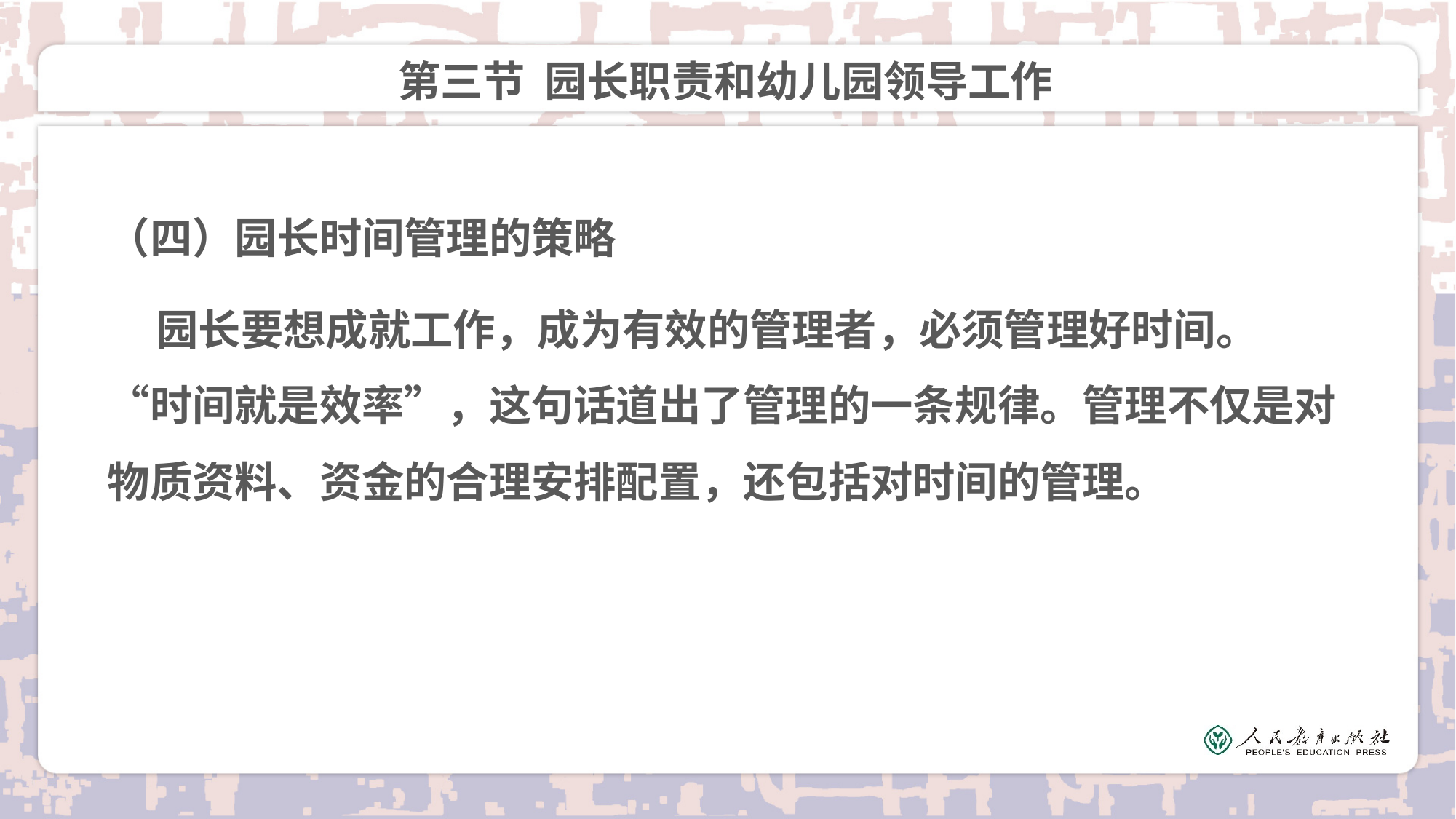

# 第三节  园长职责和幼儿园领导工作
（四）园长时间管理的策略
    园长要想成就工作，成为有效的管理者，必须管理好时间。“时间就是效率”，这句话道出了管理的一条规律。管理不仅是对物质资料、资金的合理安排配置，还包括对时间的管理。